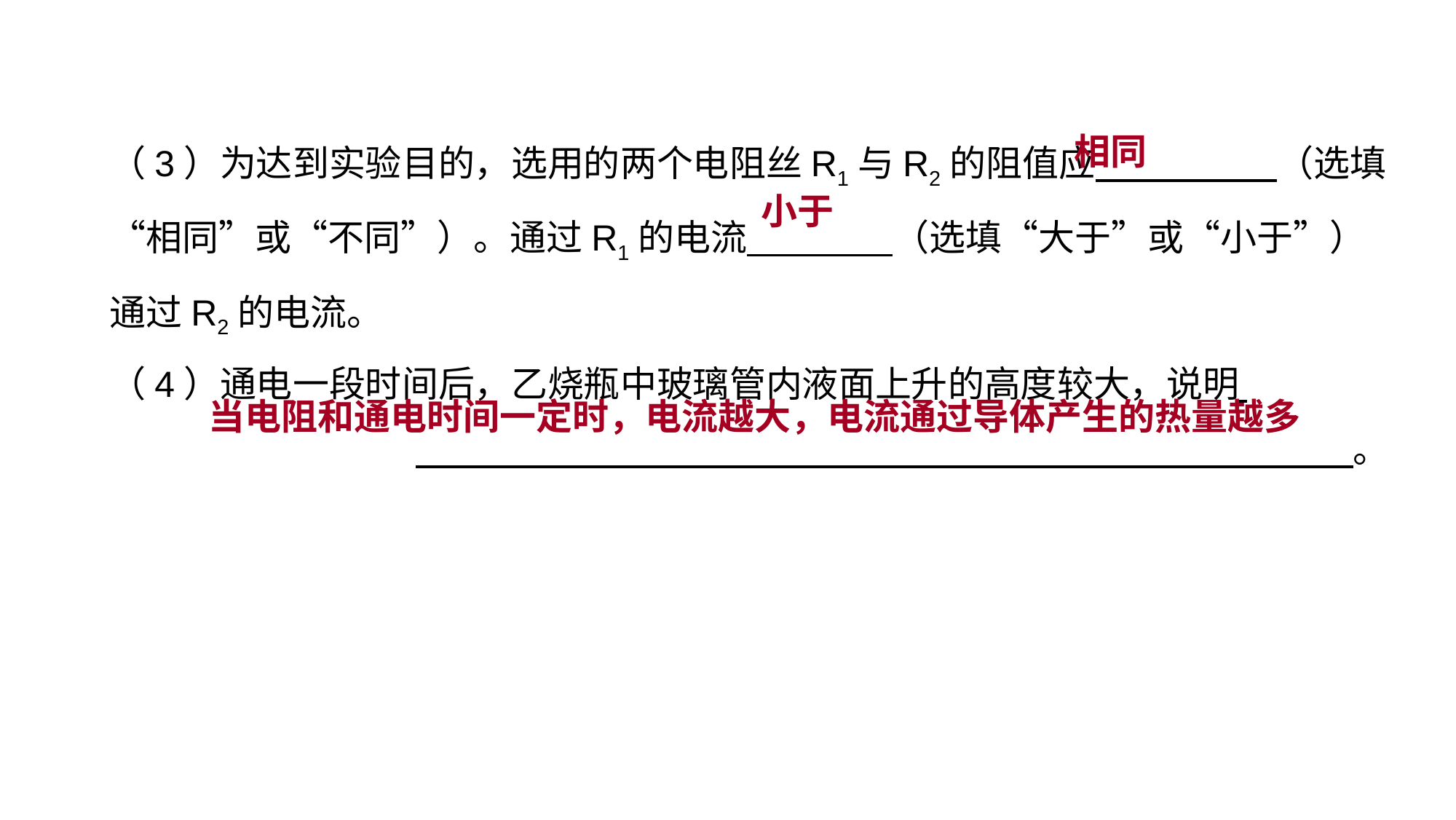

相同
（3）为达到实验目的，选用的两个电阻丝R1与R2的阻值应　　　　　（选填“相同”或“不同”）。通过R1的电流　　　　（选填“大于”或“小于”）通过R2的电流。
（4）通电一段时间后，乙烧瓶中玻璃管内液面上升的高度较大，说明
　                                                                                                              。
小于
实验突破 素养提升
当电阻和通电时间一定时，电流越大，电流通过导体产生的热量越多